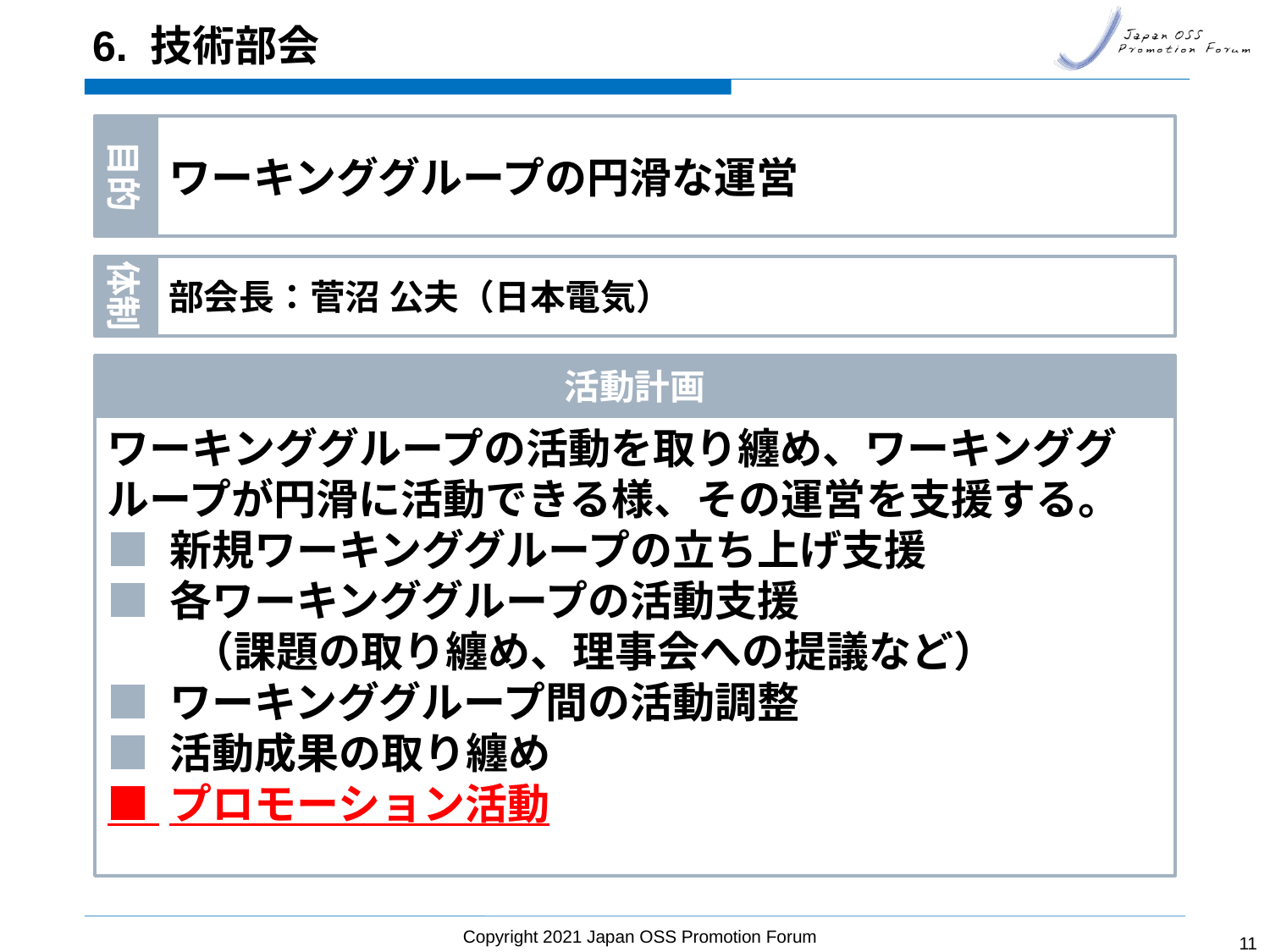

# 6. 技術部会
目的
ワーキンググループの円滑な運営
部会長：菅沼 公夫（日本電気）
体制
活動計画
ワーキンググループの活動を取り纏め、ワーキンググループが円滑に活動できる様、その運営を支援する。
■ 新規ワーキンググループの立ち上げ支援
■ 各ワーキンググループの活動支援
　　（課題の取り纏め、理事会への提議など）
■ ワーキンググループ間の活動調整
■ 活動成果の取り纏め
■ プロモーション活動
Copyright 2021 Japan OSS Promotion Forum
11